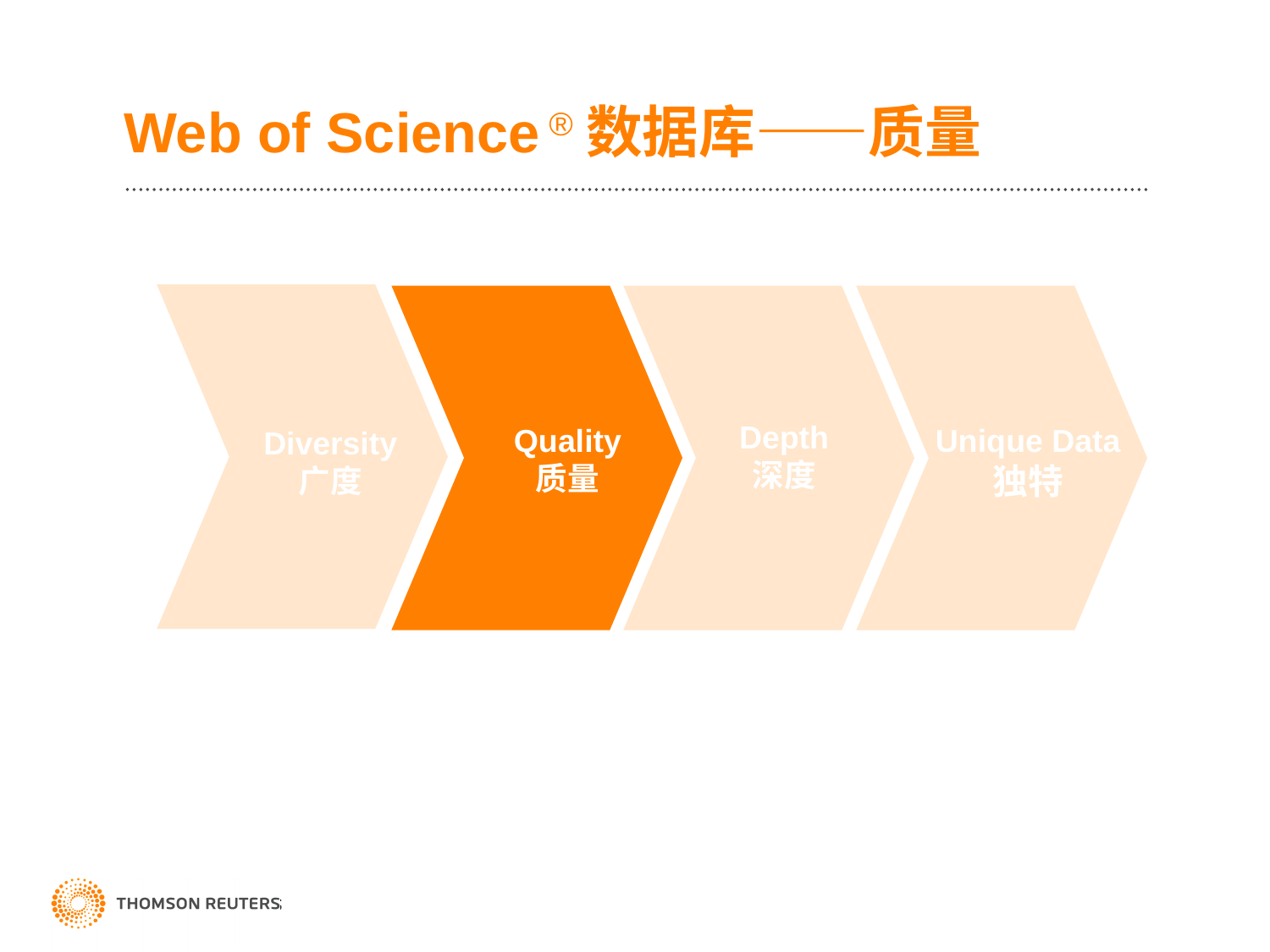

Web of Science ®数据库——质量

Depth
深度
Unique Data
独特
Quality
质量
Diversity
广度